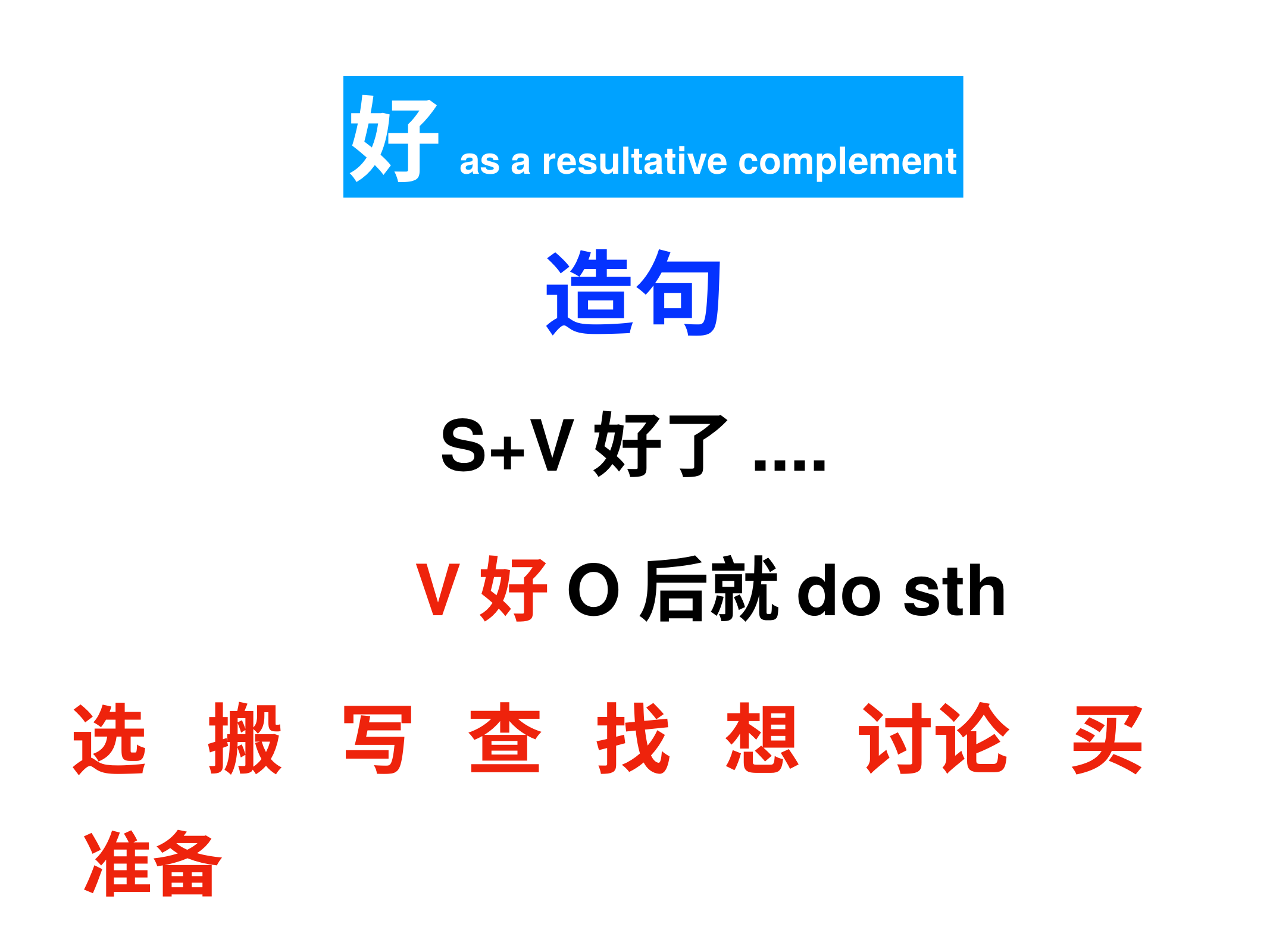

好 as a resultative complement
造句
S+V好了....
V好O后就do sth
选
搬
写
查
找
想
讨论
买
准备